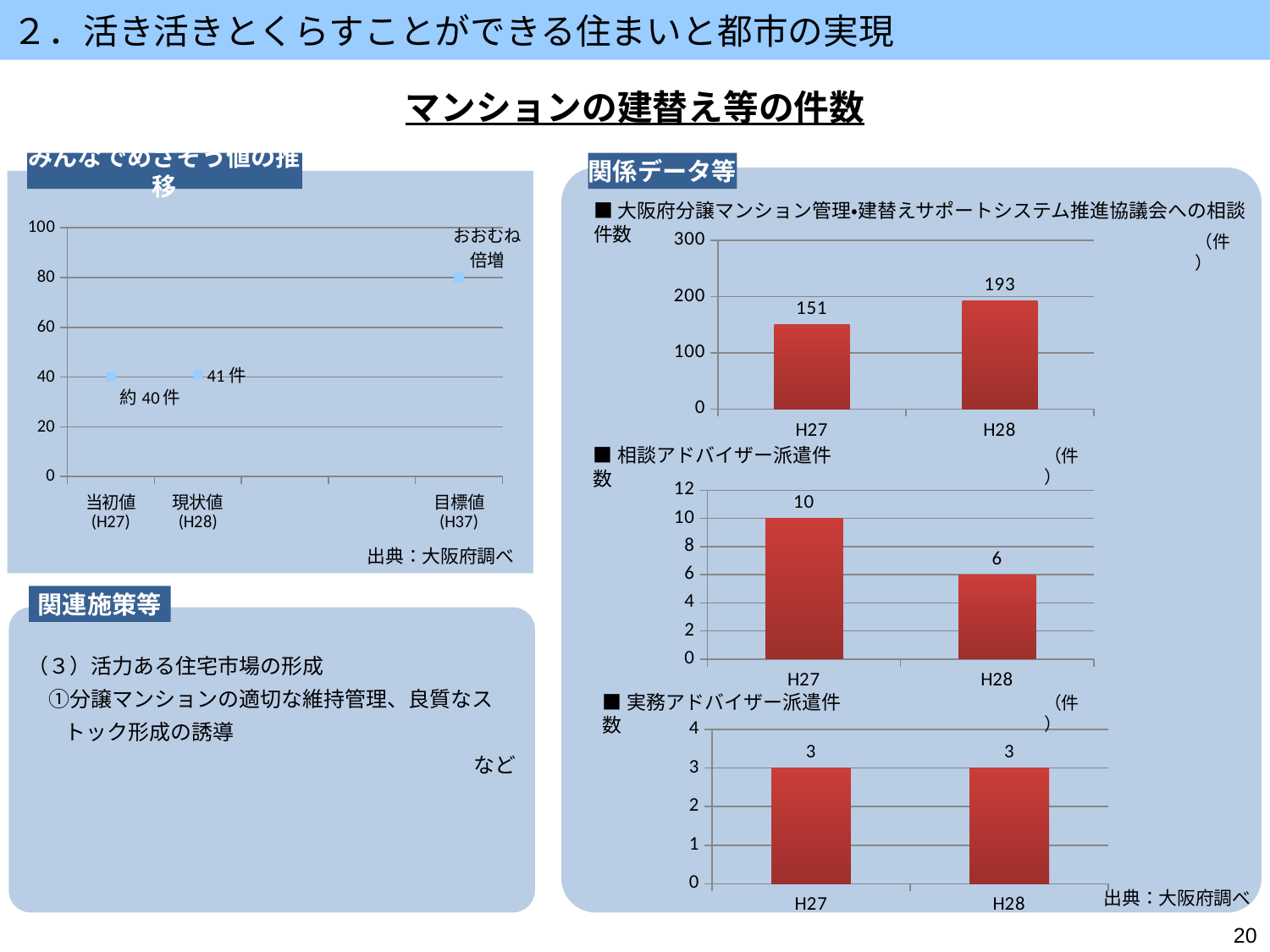

２．活き活きとくらすことができる住まいと都市の実現
マンションの建替え等の件数
みんなでめざそう値の推移
関係データ等

■大阪府分譲マンション管理・建替えサポートシステム推進協議会への相談件数

### Chart

| Category |  |
|---|---|
| 当初値
(H27) | 40.0 |
| 現状値
(H28) | 41.0 |
|  | None |
|  | None |
| 目標値
(H37) | 80.0 |
（件）

### Chart

| Category |  |
|---|---|
| H27 | 151.0 |
| H28 | 193.0 |
■相談アドバイザー派遣件数
（件）

### Chart

| Category |  |
|---|---|
| H27 | 10.0 |
| H28 | 6.0 |
出典：大阪府調べ
関連施策等

（３）活力ある住宅市場の形成
　①分譲マンションの適切な維持管理、良質なストック形成の誘導
など
■実務アドバイザー派遣件数
（件）

### Chart

| Category |  |
|---|---|
| H27 | 3.0 |
| H28 | 3.0 |
出典：大阪府調べ
20